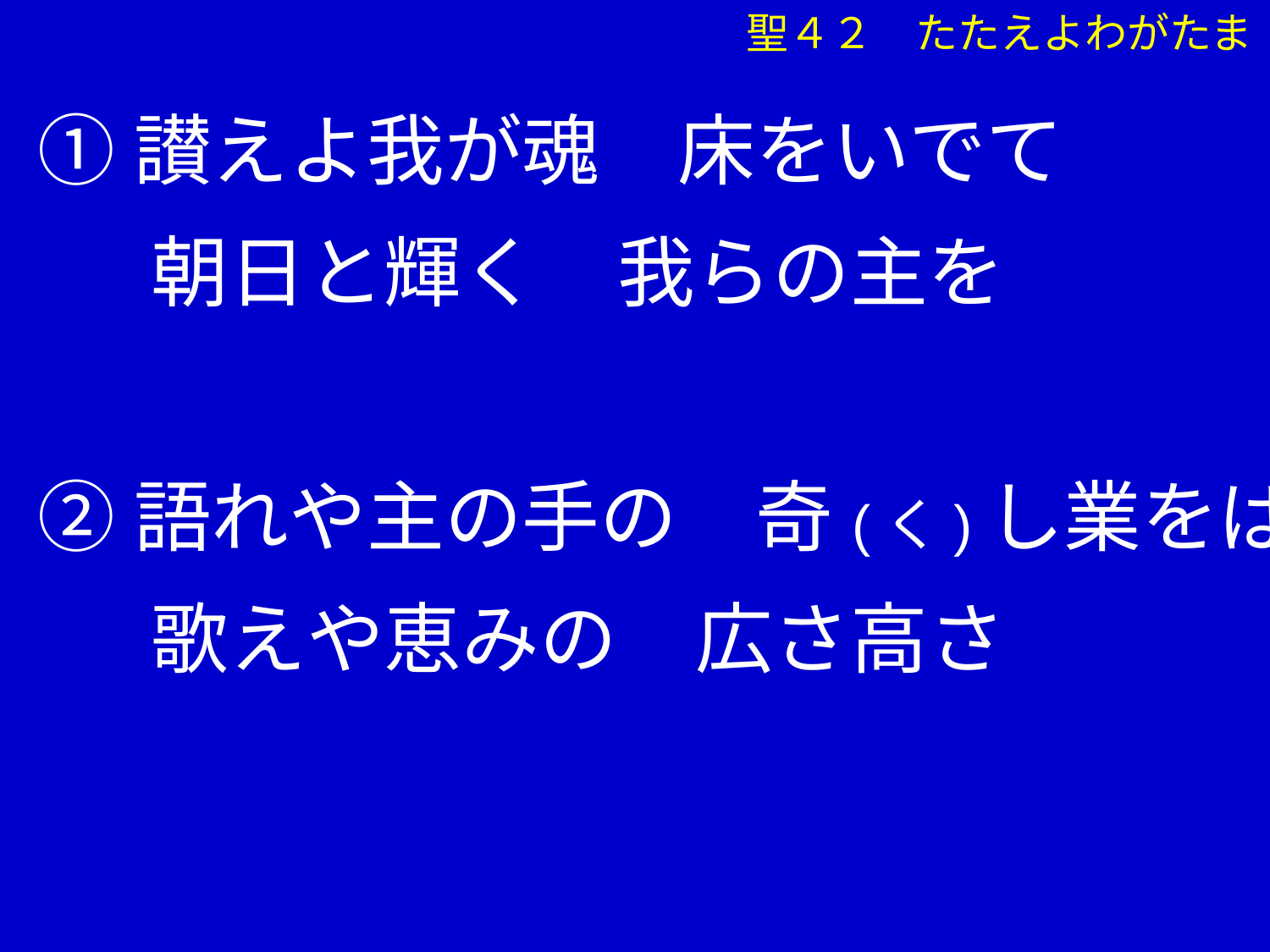

①讃えよ我が魂　床をいでて
 　朝日と輝く　我らの主を

②語れや主の手の　奇(く)し業をば
 　歌えや恵みの　広さ高さ
聖４２　たたえよわがたま